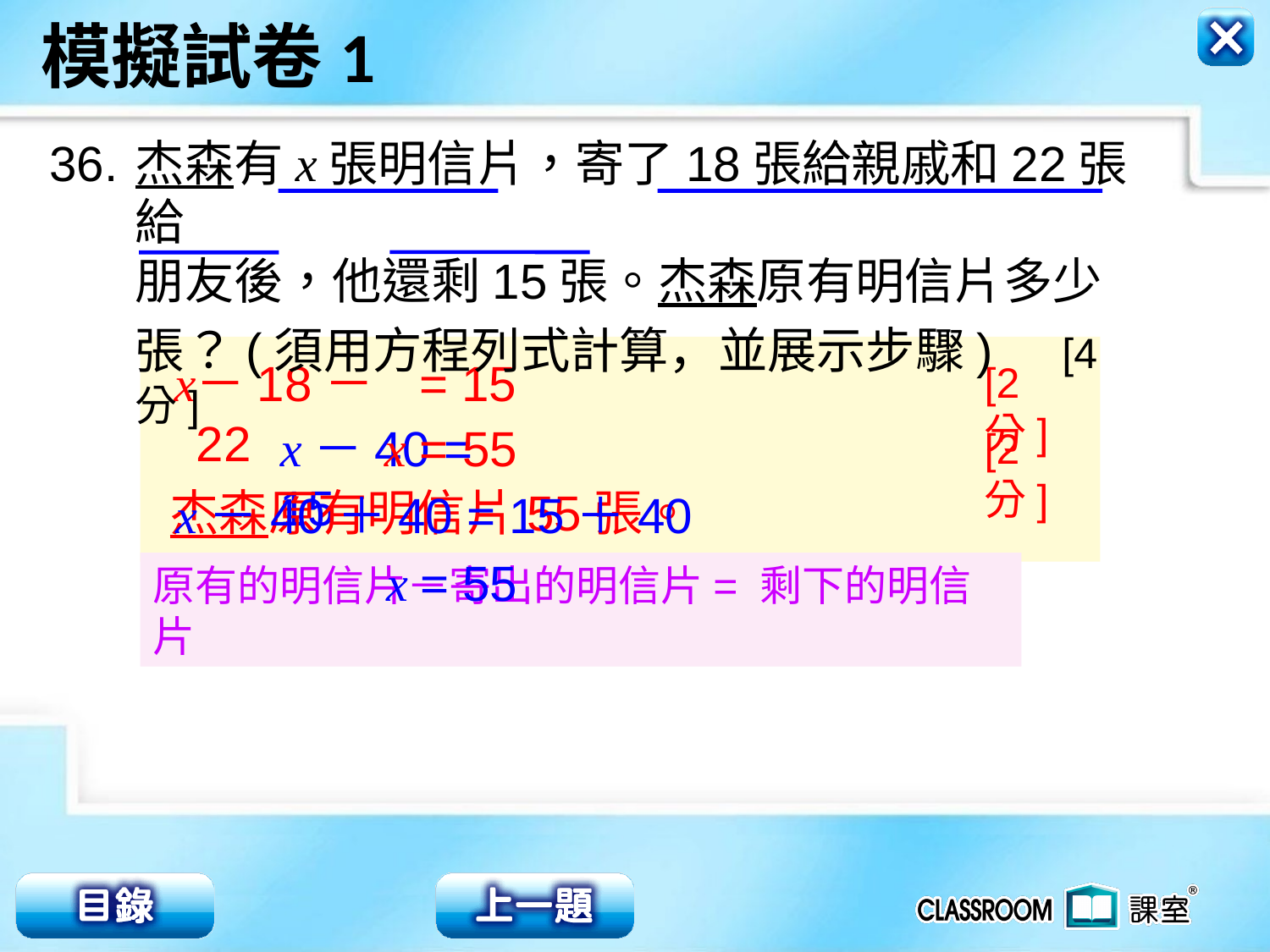

36.
杰森有x張明信片，寄了18張給親戚和22張給
朋友後，他還剩15張。杰森原有明信片多少
張？(須用方程列式計算，並展示步驟)     [4分]

x
－18－22
= 15
[2分]
x－40 = 15
x = 55
[2分]
杰森原有明信片55張。
x－40＋40 = 15＋40
x = 55
原有的明信片－寄出的明信片= 剩下的明信片